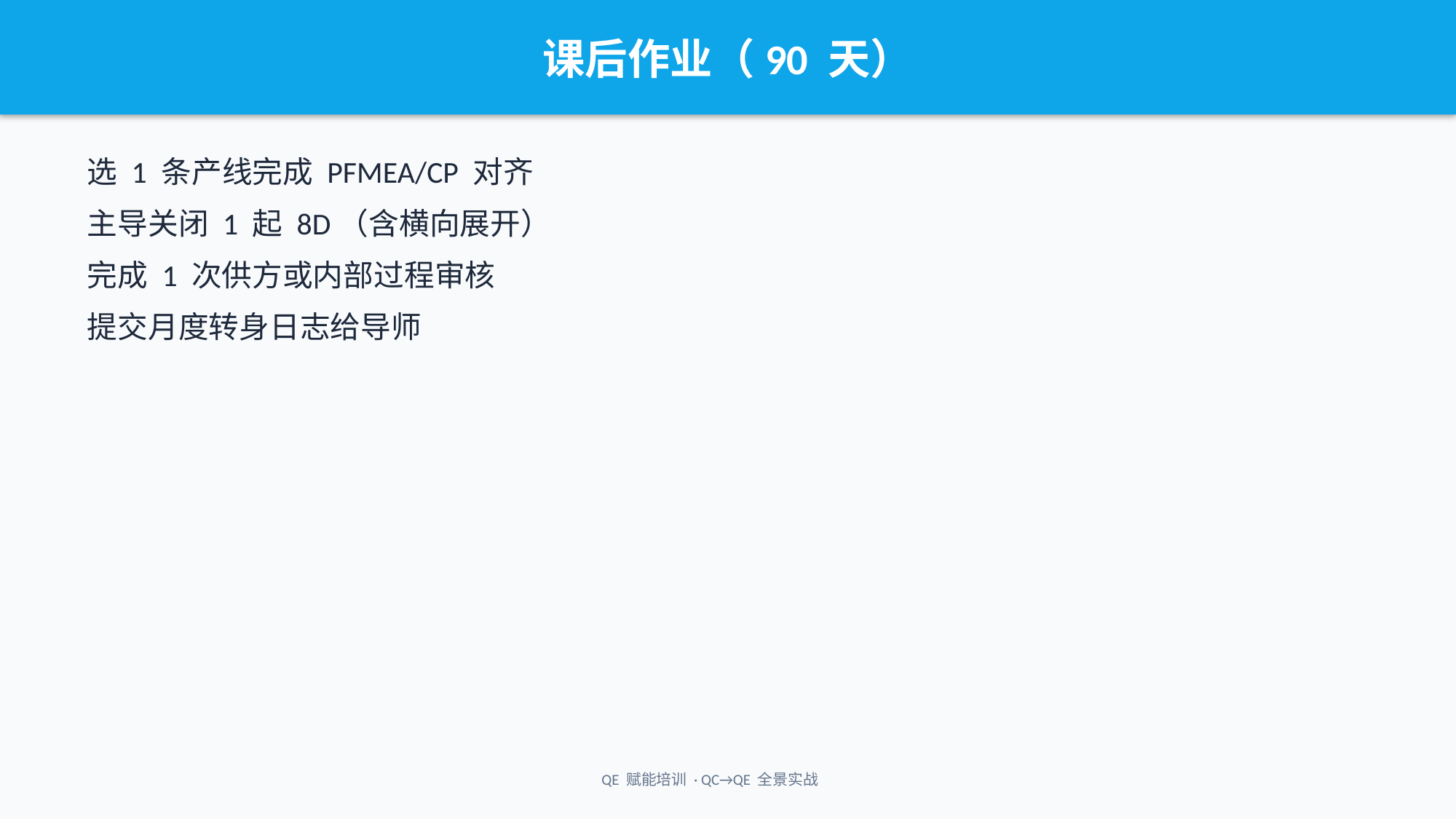

课后作业（90 天）
选 1 条产线完成 PFMEA/CP 对齐
主导关闭 1 起 8D（含横向展开）
完成 1 次供方或内部过程审核
提交月度转身日志给导师
QE 赋能培训 · QC→QE 全景实战